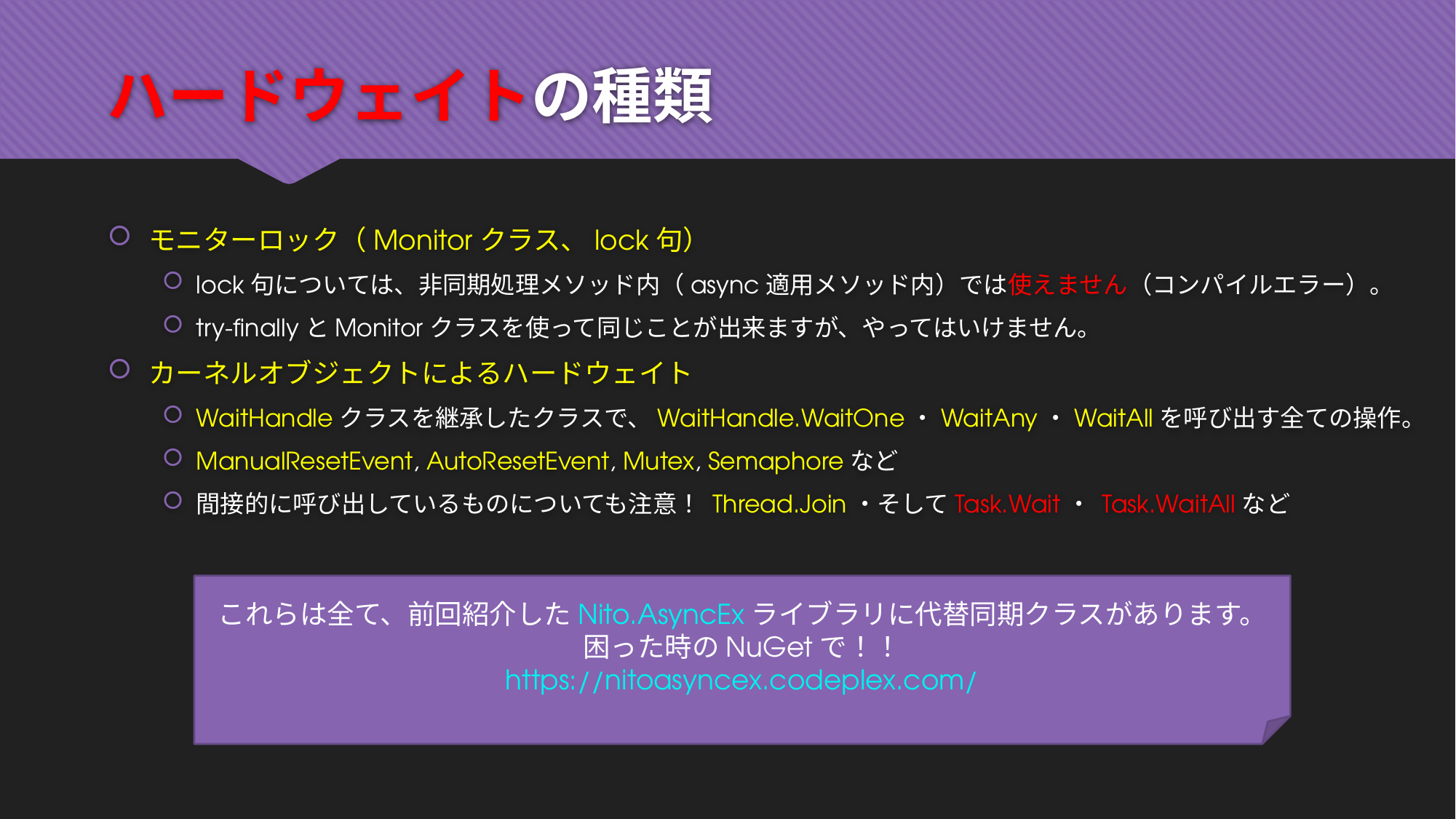

# ハードウェイトの種類
モニターロック（Monitorクラス、lock句）
lock句については、非同期処理メソッド内（async適用メソッド内）では使えません（コンパイルエラー）。
try-finallyとMonitorクラスを使って同じことが出来ますが、やってはいけません。
カーネルオブジェクトによるハードウェイト
WaitHandleクラスを継承したクラスで、WaitHandle.WaitOne・WaitAny・WaitAllを呼び出す全ての操作。
ManualResetEvent, AutoResetEvent, Mutex, Semaphoreなど
間接的に呼び出しているものについても注意！ Thread.Join・そしてTask.Wait・ Task.WaitAllなど
これらは全て、前回紹介したNito.AsyncExライブラリに代替同期クラスがあります。
困った時のNuGetで！！
https://nitoasyncex.codeplex.com/